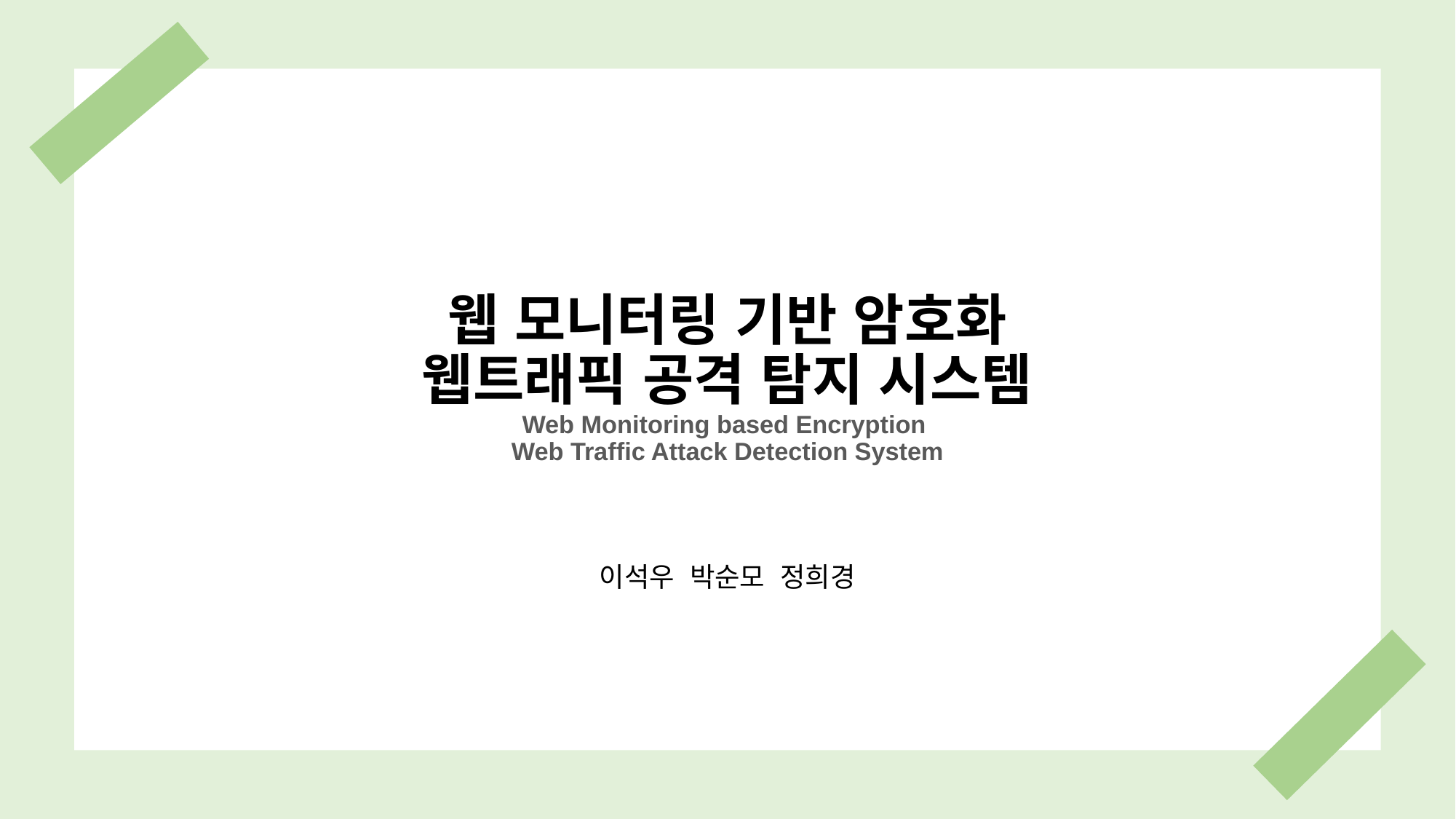

# 웹 모니터링 기반 암호화 웹트래픽 공격 탐지 시스템 Web Monitoring based Encryption Web Traffic Attack Detection System
이석우  박순모  정희경